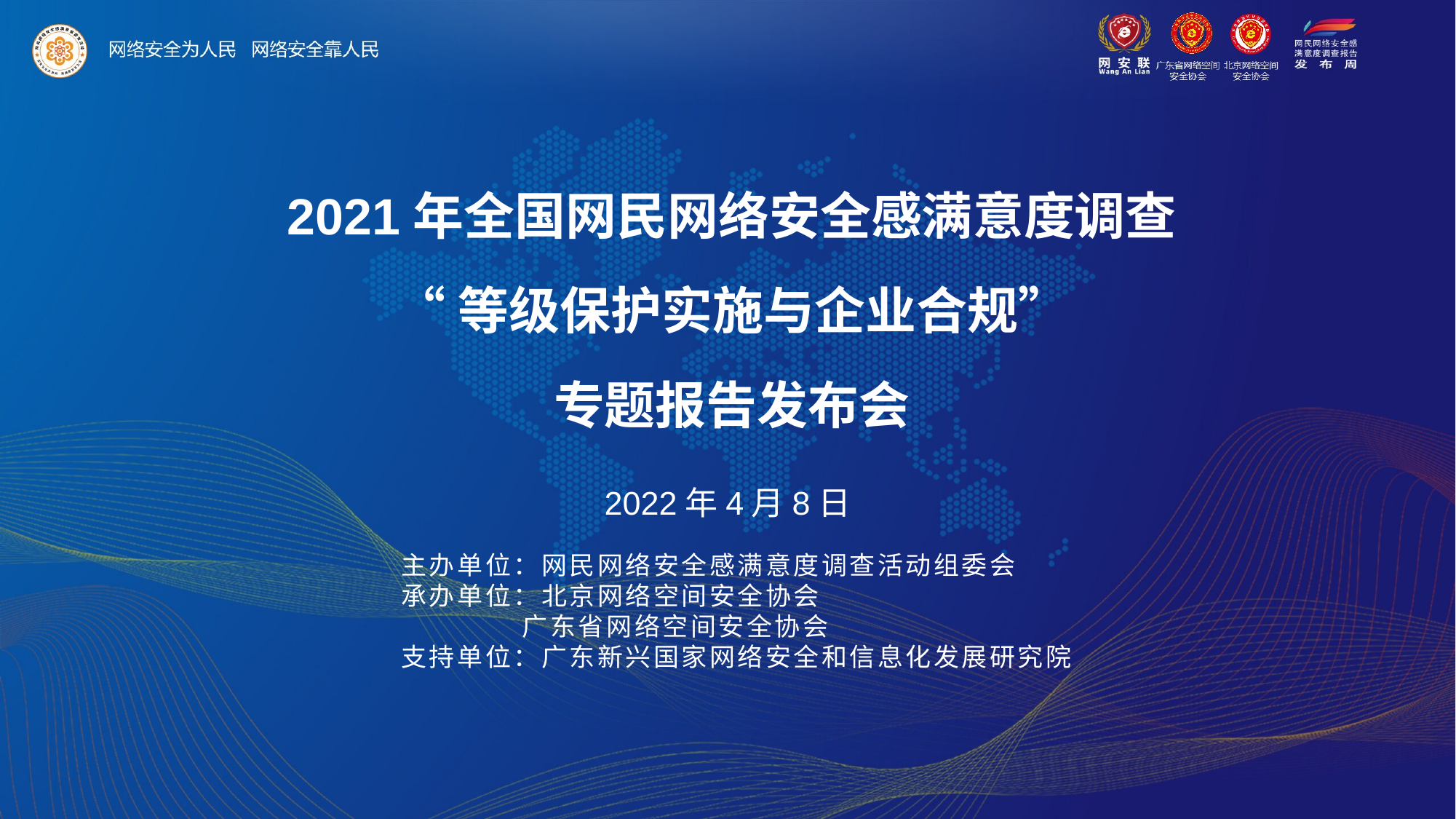

2021年全国网民网络安全感满意度调查
“等级保护实施与企业合规”
专题报告发布会
2022年4月8日
主办单位：网民网络安全感满意度调查活动组委会
承办单位：北京网络空间安全协会
              广东省网络空间安全协会
支持单位：广东新兴国家网络安全和信息化发展研究院